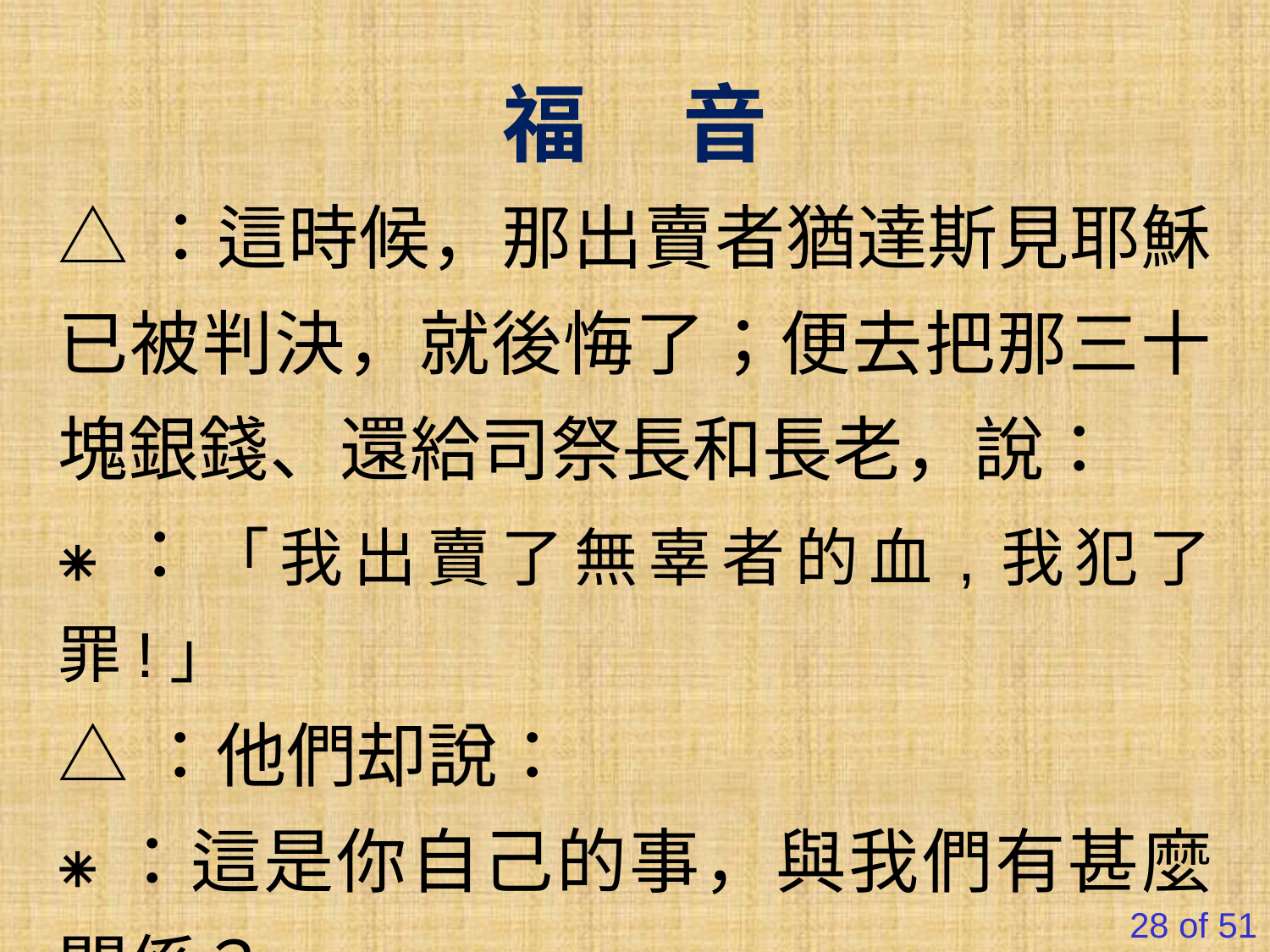

福     音
△：這時候，那出賣者猶達斯見耶穌已被判決，就後悔了；便去把那三十塊銀錢、還給司祭長和長老，說：
⁕：「我出賣了無辜者的血,我犯了罪!」
△：他們却說：
⁕：這是你自己的事，與我們有甚麼關係？
28 of 51